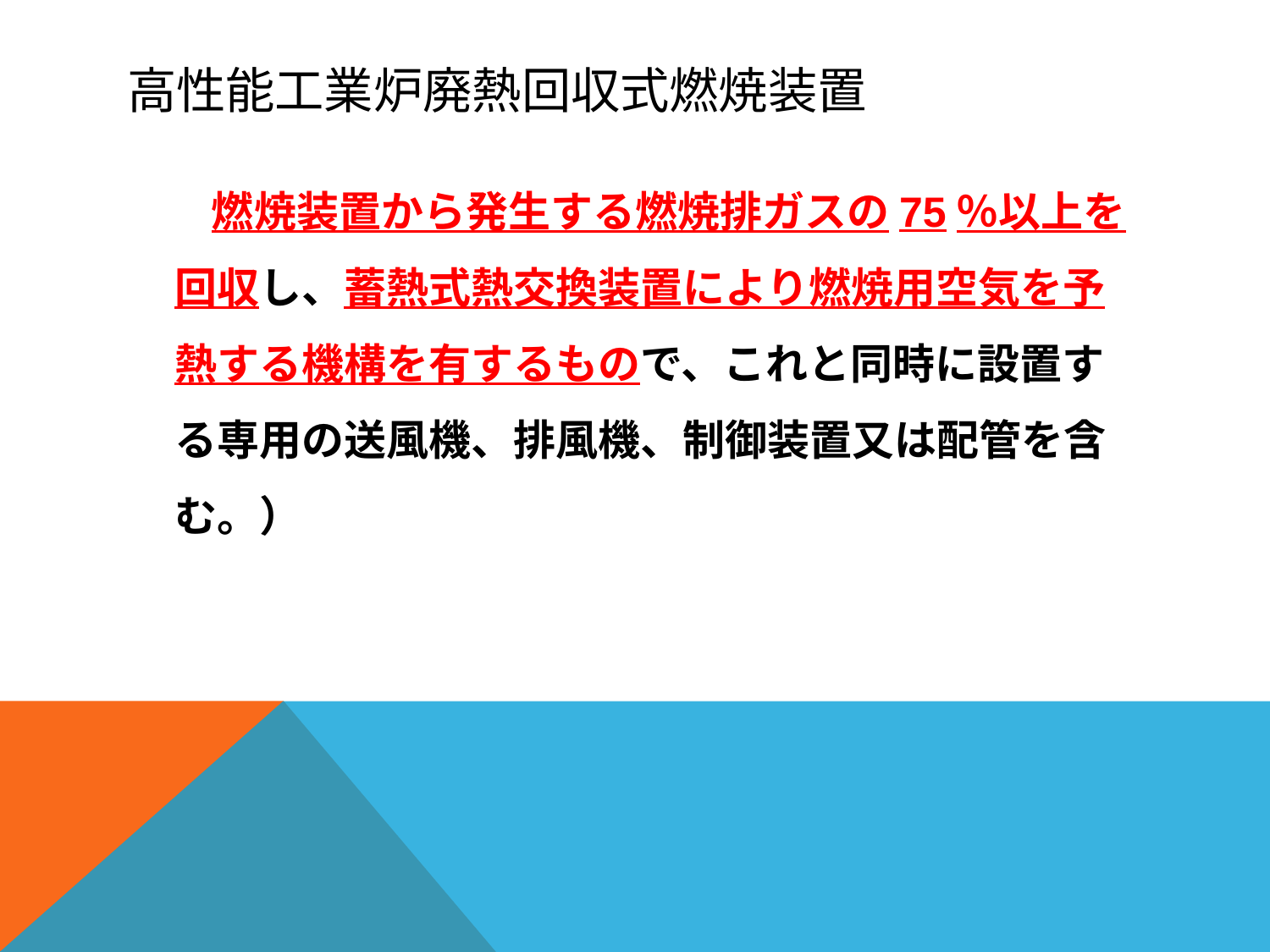

# 高性能工業炉廃熱回収式燃焼装置
　　燃焼装置から発生する燃焼排ガスの75％以上を回収し、蓄熱式熱交換装置により燃焼用空気を予熱する機構を有するもので、これと同時に設置する専用の送風機、排風機、制御装置又は配管を含む。）